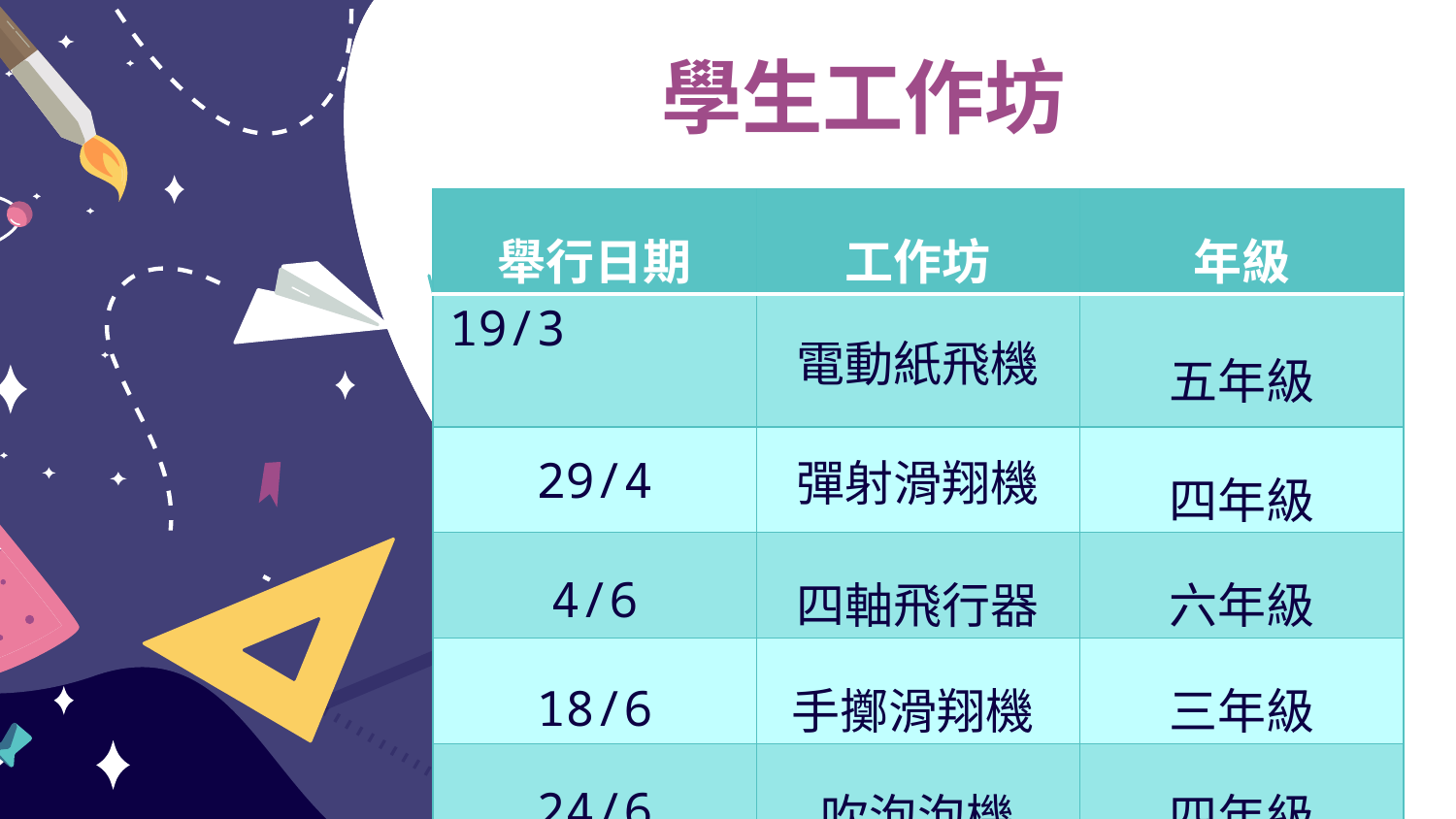

# 學生工作坊

| 舉行日期 | 工作坊 | 年級 |
| --- | --- | --- |
| 19/3 | 電動紙飛機 | 五年級 |
| 29/4 | 彈射滑翔機 | 四年級 |
| 4/6 | 四軸飛行器 | 六年級 |
| 18/6 | 手擲滑翔機 | 三年級 |
| 24/6 | 吹泡泡機 | 四年級 |